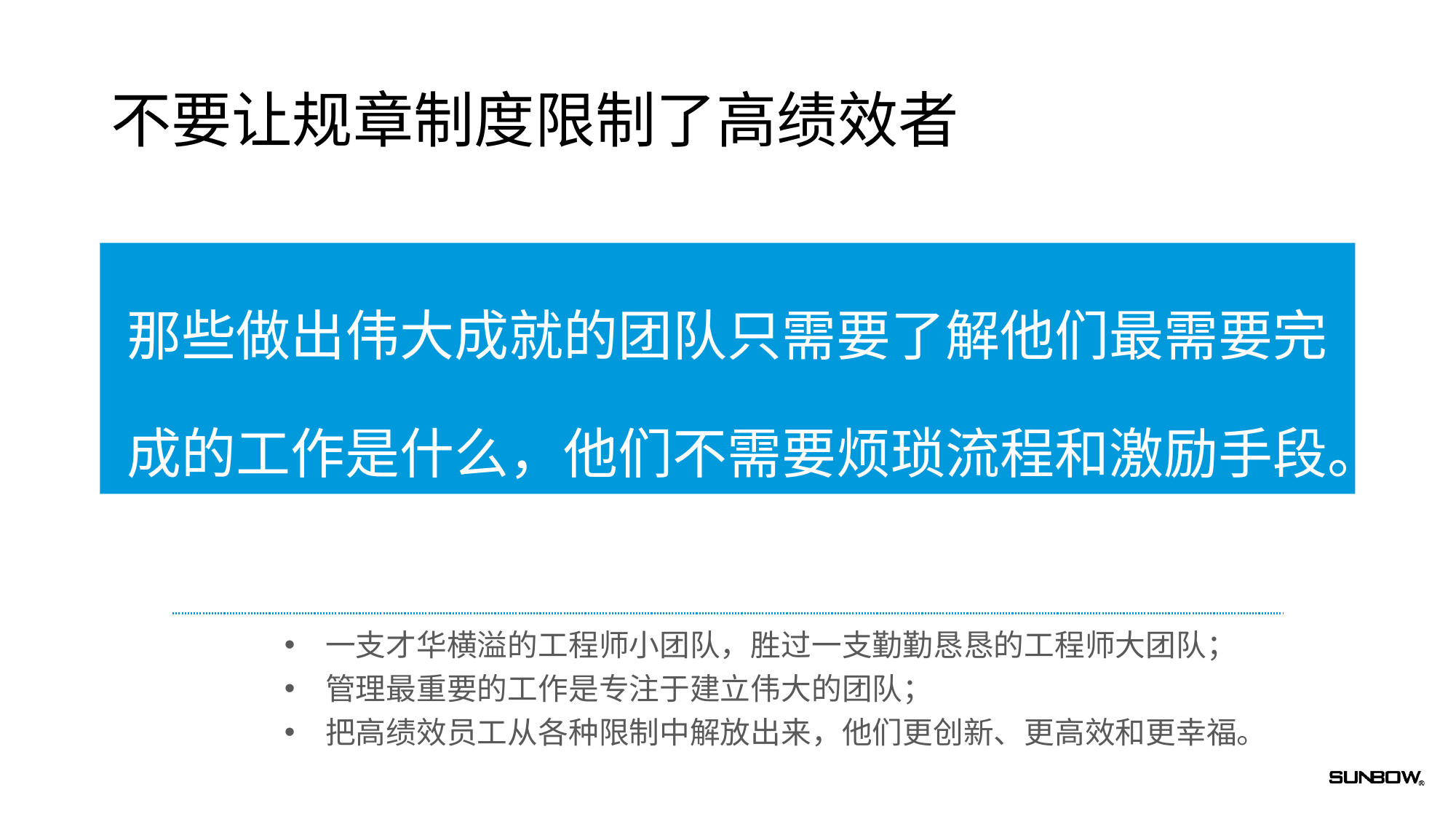

# 不要让规章制度限制了高绩效者
那些做出伟大成就的团队只需要了解他们最需要完成的工作是什么，他们不需要烦琐流程和激励手段。
一支才华横溢的工程师小团队，胜过一支勤勤恳恳的工程师大团队；
管理最重要的工作是专注于建立伟大的团队；
把高绩效员工从各种限制中解放出来，他们更创新、更高效和更幸福。
6